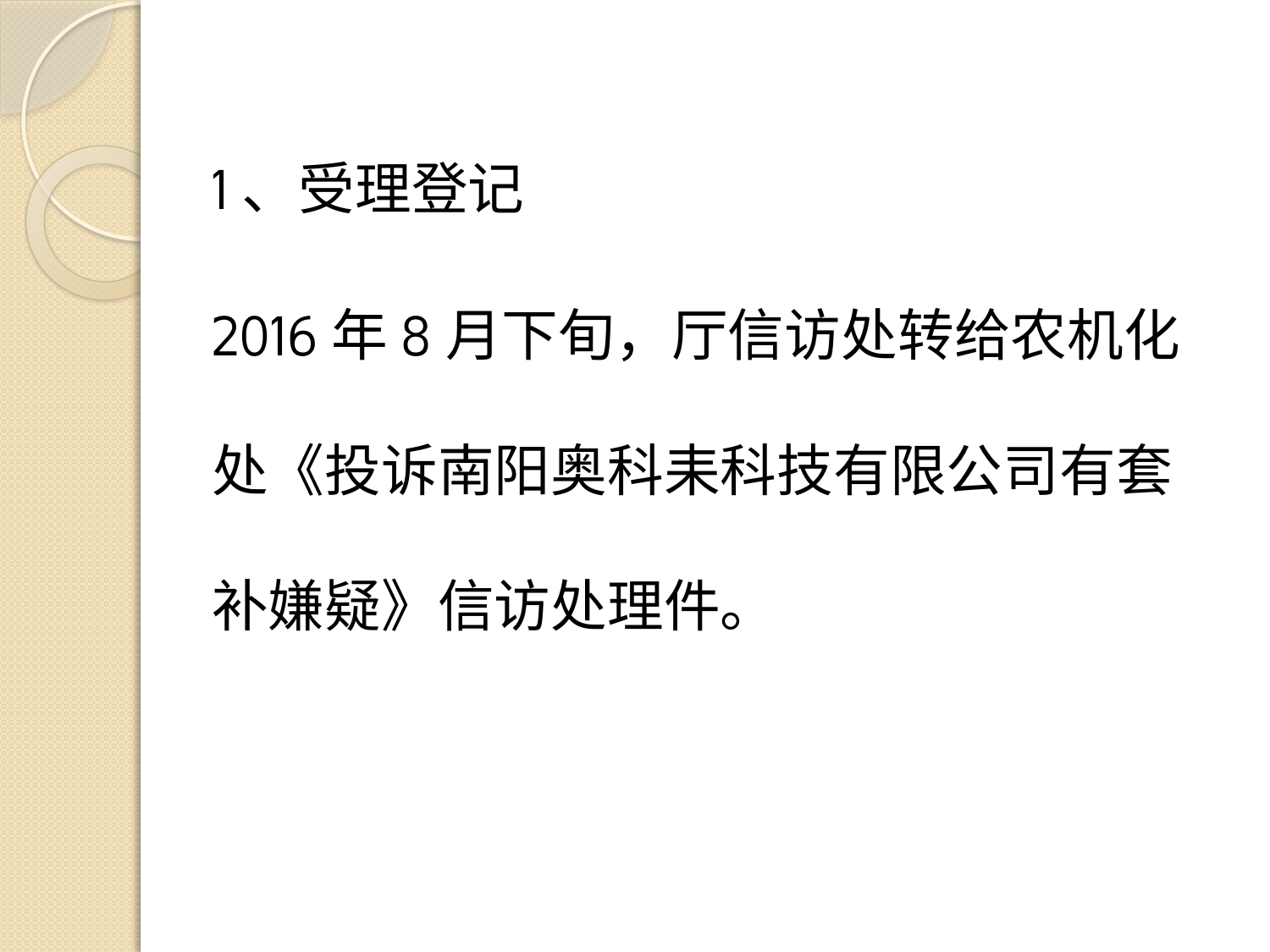

1、受理登记
2016年8月下旬，厅信访处转给农机化处《投诉南阳奥科耒科技有限公司有套补嫌疑》信访处理件。